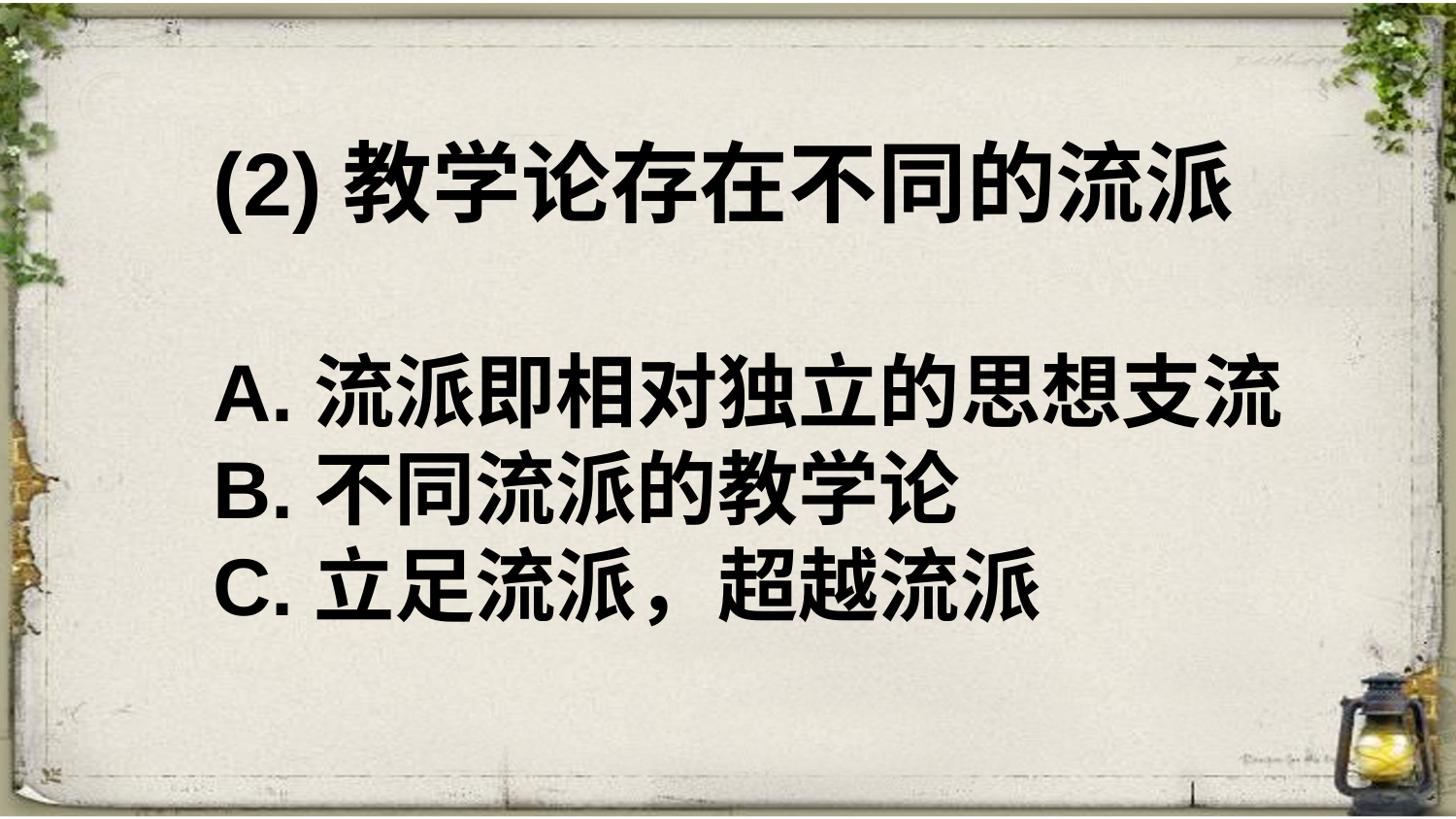

(2)教学论存在不同的流派

A.流派即相对独立的思想支流
B.不同流派的教学论
C.立足流派，超越流派